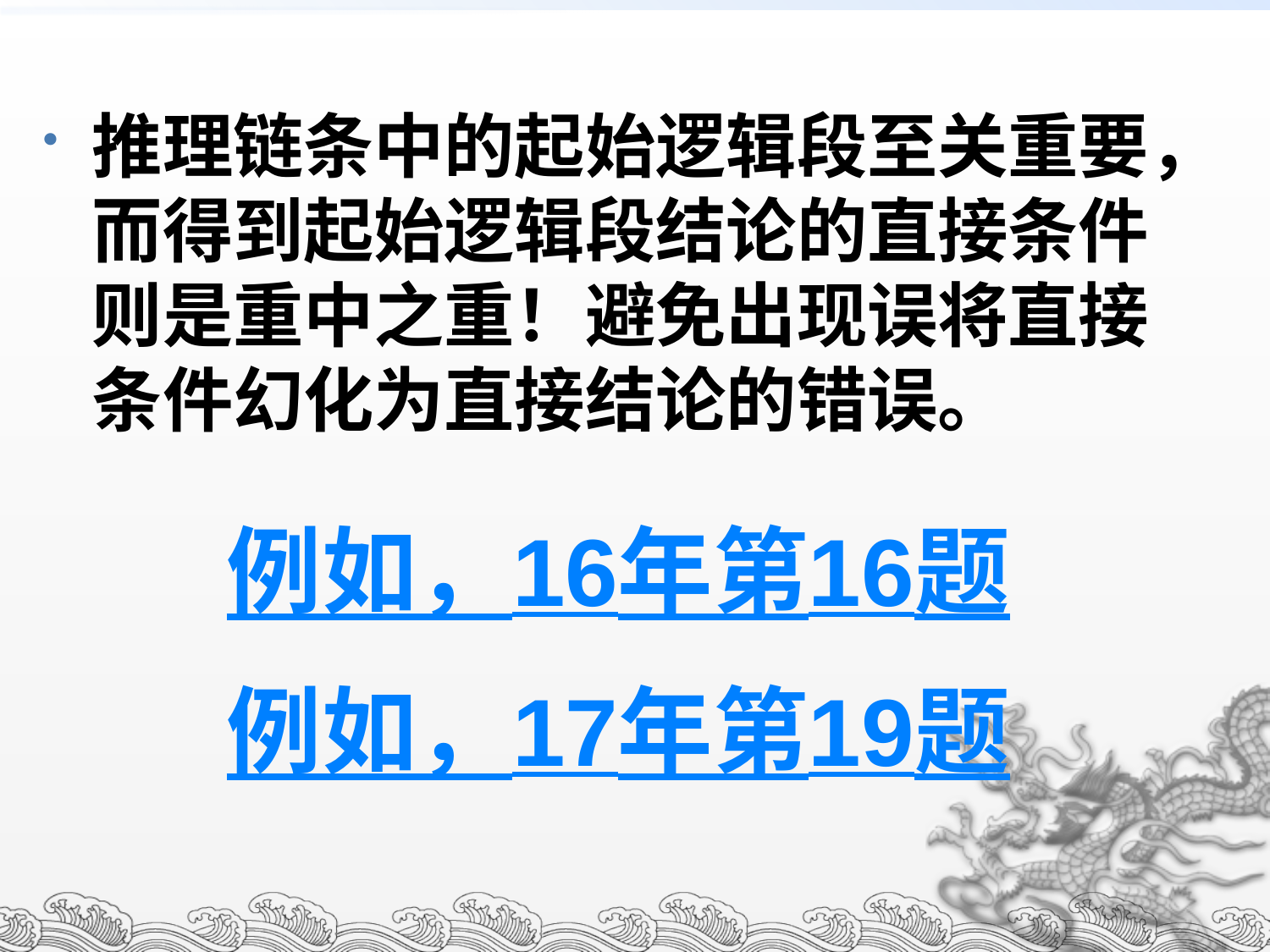

推理链条中的起始逻辑段至关重要，而得到起始逻辑段结论的直接条件则是重中之重！避免出现误将直接条件幻化为直接结论的错误。

例如，16年第16题

例如，17年第19题